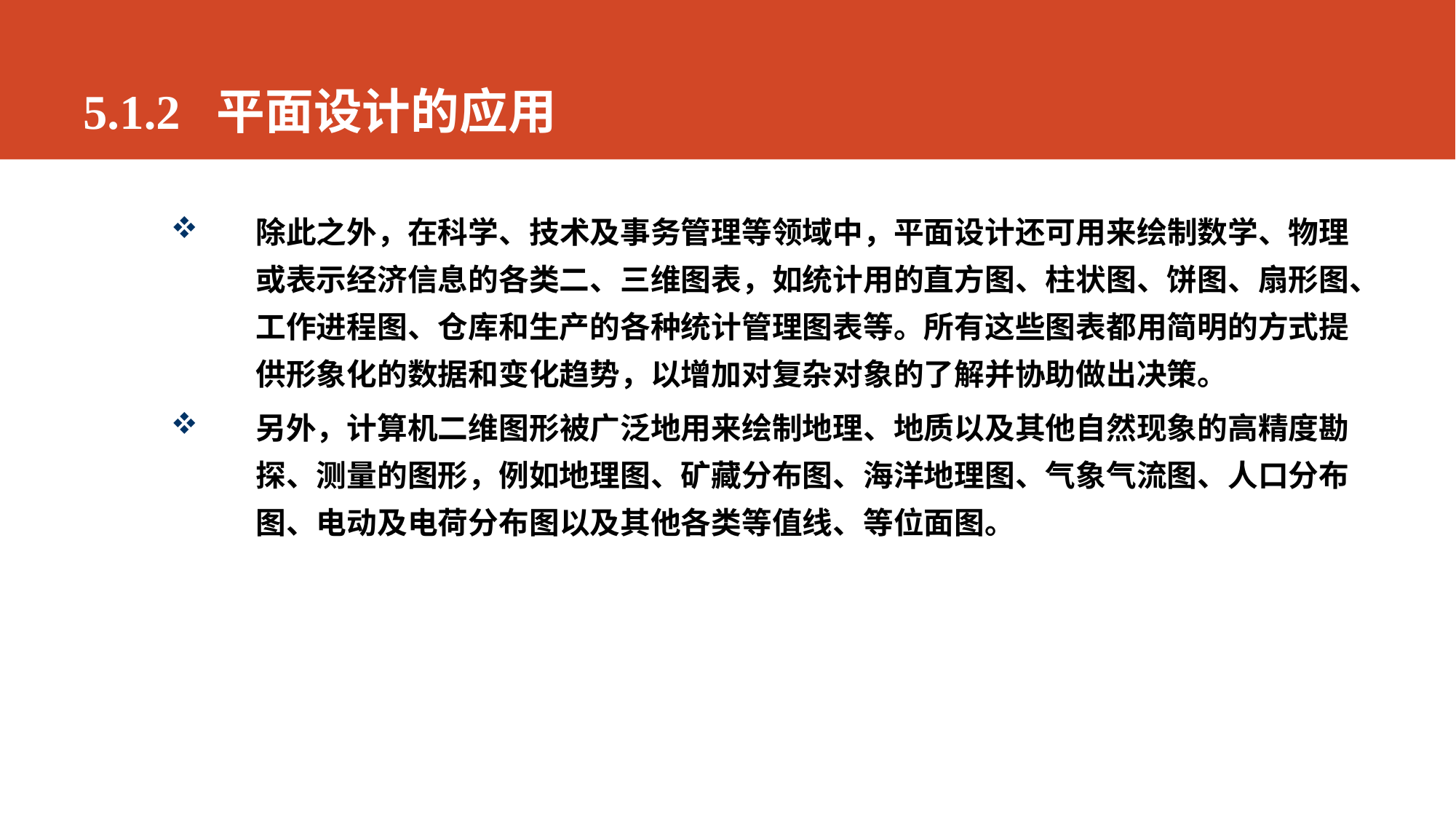

# 5.1.2  平面设计的应用
除此之外，在科学、技术及事务管理等领域中，平面设计还可用来绘制数学、物理或表示经济信息的各类二、三维图表，如统计用的直方图、柱状图、饼图、扇形图、工作进程图、仓库和生产的各种统计管理图表等。所有这些图表都用简明的方式提供形象化的数据和变化趋势，以增加对复杂对象的了解并协助做出决策。
另外，计算机二维图形被广泛地用来绘制地理、地质以及其他自然现象的高精度勘探、测量的图形，例如地理图、矿藏分布图、海洋地理图、气象气流图、人口分布图、电动及电荷分布图以及其他各类等值线、等位面图。